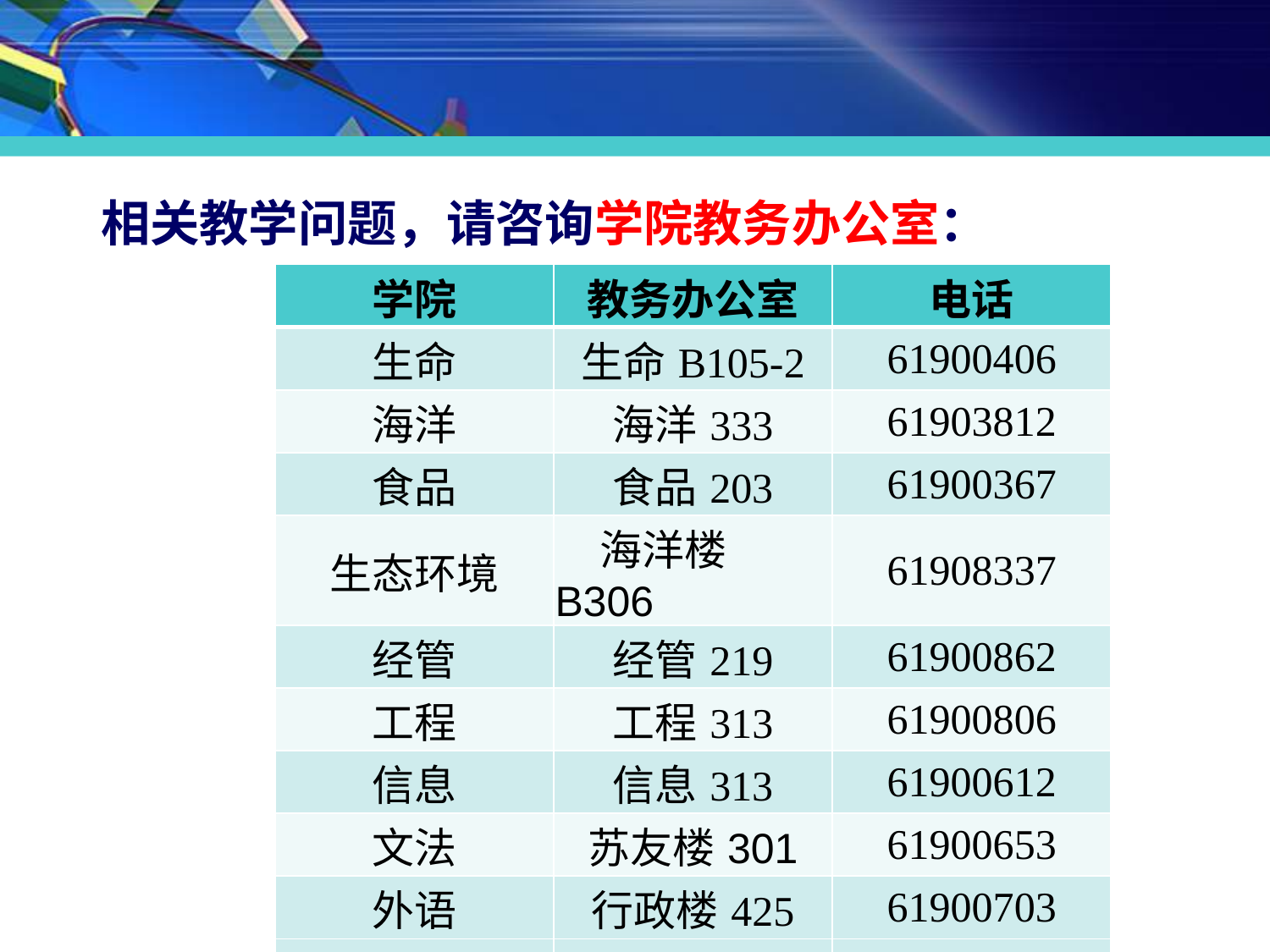

相关教学问题，请咨询学院教务办公室：
| 学院 | 教务办公室 | 电话 |
| --- | --- | --- |
| 生命 | 生命B105-2 | 61900406 |
| 海洋 | 海洋333 | 61903812 |
| 食品 | 食品203 | 61900367 |
| 生态环境 | 海洋楼B306 | 61908337 |
| 经管 | 经管219 | 61900862 |
| 工程 | 工程313 | 61900806 |
| 信息 | 信息313 | 61900612 |
| 文法 | 苏友楼301 | 61900653 |
| 外语 | 行政楼425 | 61900703 |
| 爱恩 | 爱恩学院202 | 61900793 |